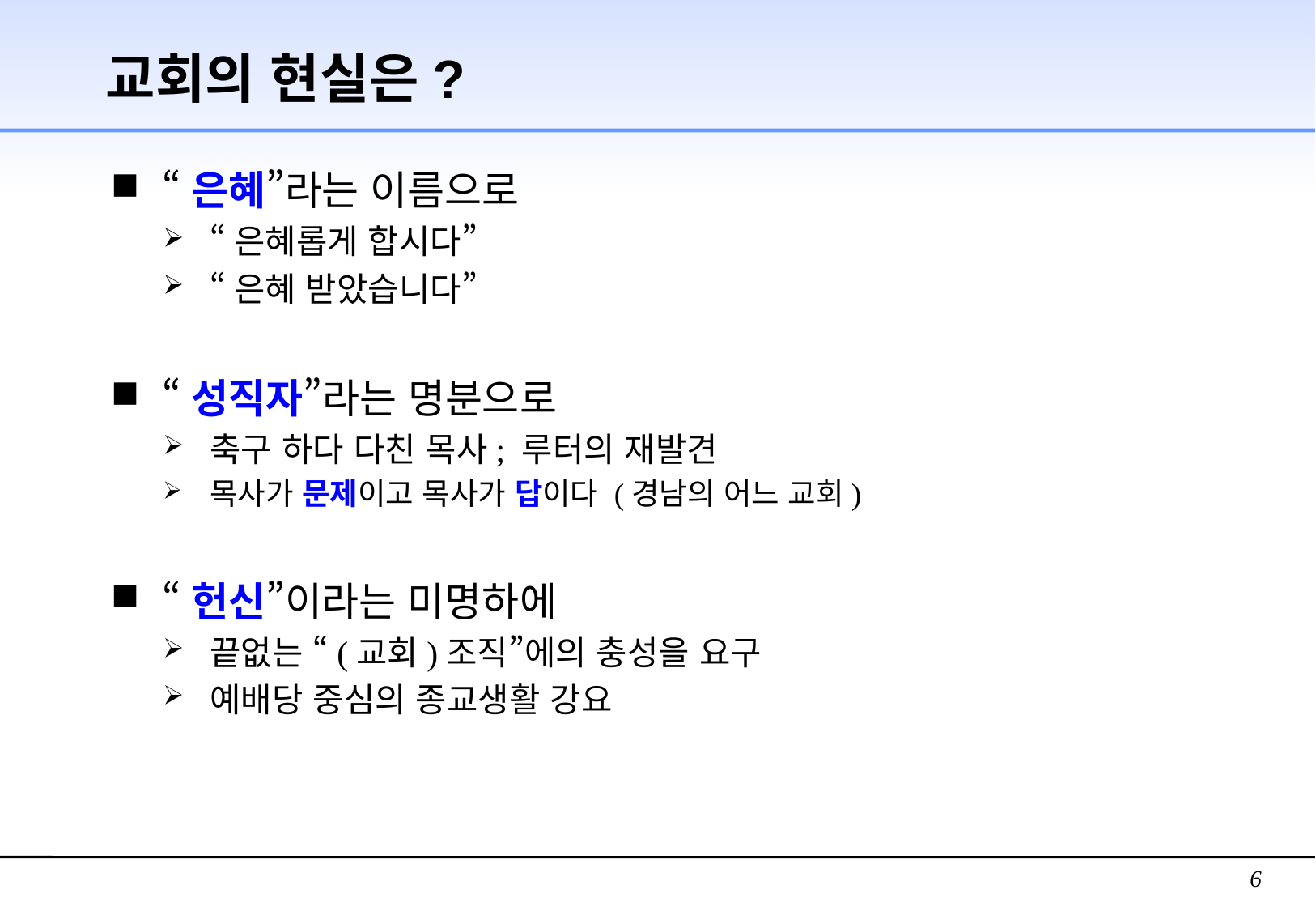

# 교회의 현실은?
“은혜”라는 이름으로
“은혜롭게 합시다”
“은혜 받았습니다”

“성직자”라는 명분으로
축구 하다 다친 목사; 루터의 재발견
목사가 문제이고 목사가 답이다 (경남의 어느 교회)

“헌신”이라는 미명하에
끝없는 “(교회)조직”에의 충성을 요구
예배당 중심의 종교생활 강요
6